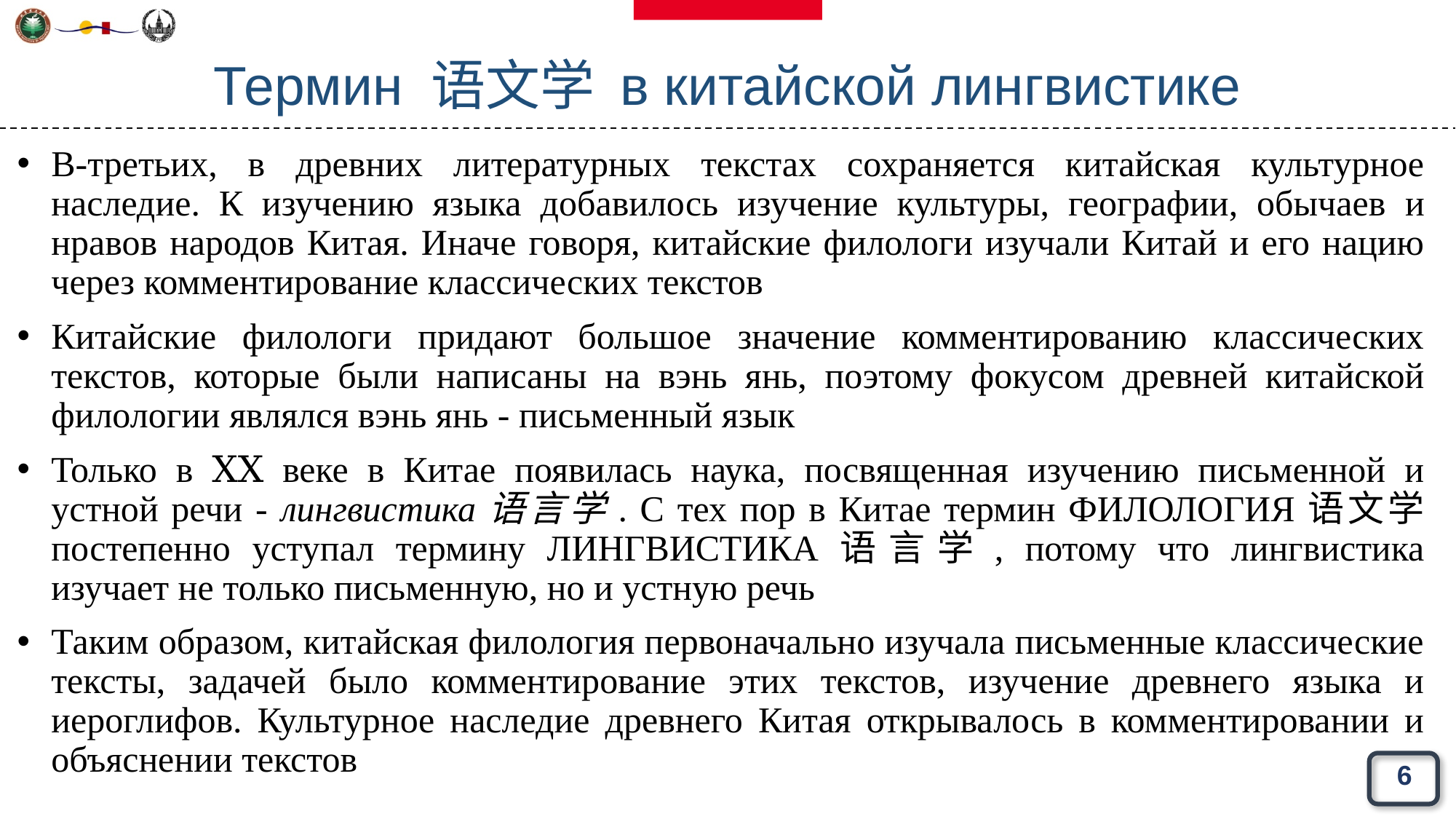

# Термин 语文学 в китайской лингвистике
В-третьих, в древних литературных текстах сохраняется китайская культурное наследие. К изучению языка добавилось изучение культуры, географии, обычаев и нравов народов Китая. Иначе говоря, китайские филологи изучали Китай и его нацию через комментирование классических текстов
Китайские филологи придают большое значение комментированию классических текстов, которые были написаны на вэнь янь, поэтому фокусом древней китайской филологии являлся вэнь янь - письменный язык
Только в ⅩⅩ веке в Китае появилась наука, посвященная изучению письменной и устной речи - лингвистика语言学. С тех пор в Китае термин ФИЛОЛОГИЯ语文学 постепенно уступал термину ЛИНГВИСТИКА语言学, потому что лингвистика изучает не только письменную, но и устную речь
Таким образом, китайская филология первоначально изучала письменные классические тексты, задачей было комментирование этих текстов, изучение древнего языка и иероглифов. Культурное наследие древнего Китая открывалось в комментировании и объяснении текстов